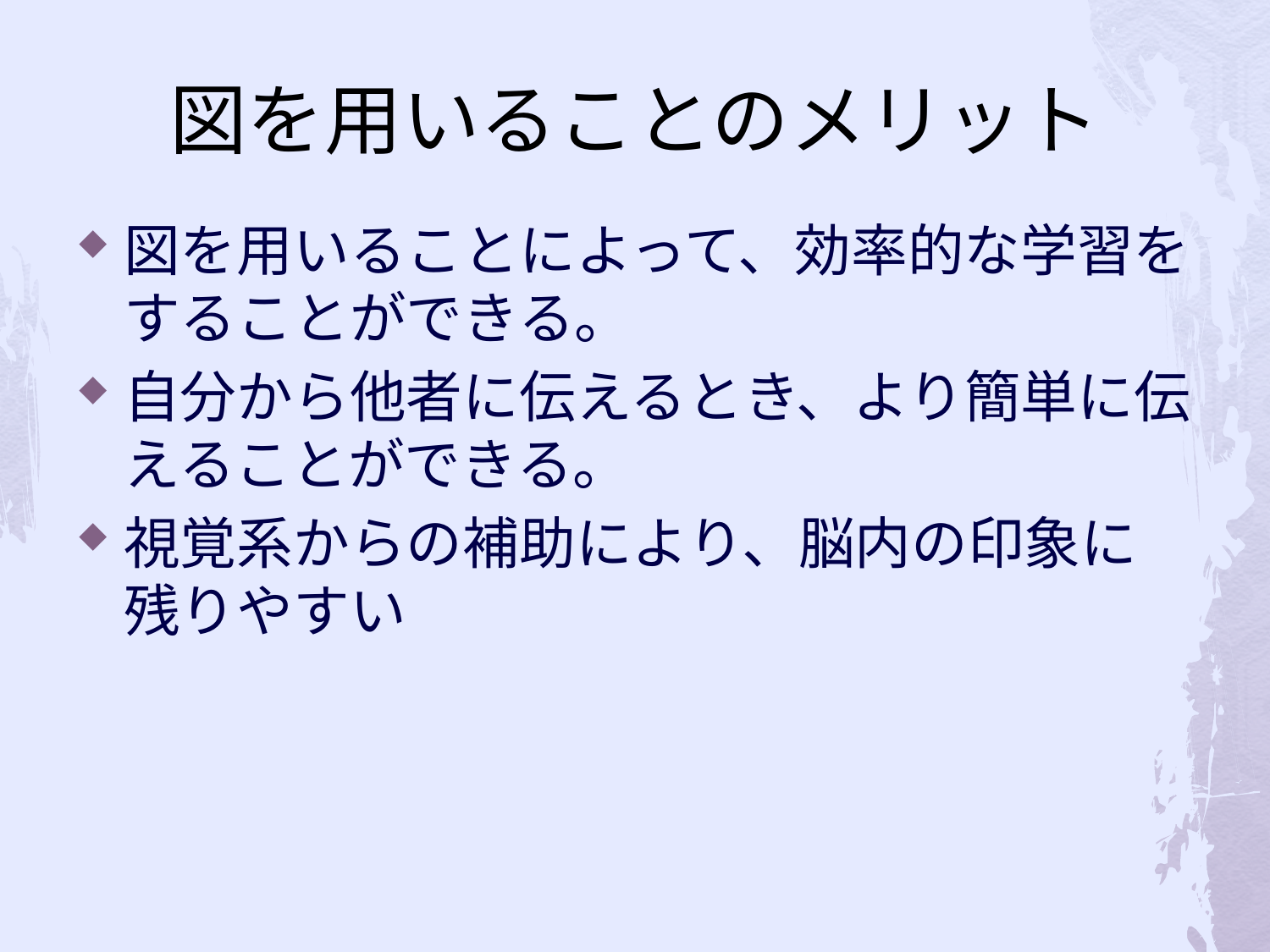

# 図を用いることのメリット
図を用いることによって、効率的な学習をすることができる。
自分から他者に伝えるとき、より簡単に伝えることができる。
視覚系からの補助により、脳内の印象に残りやすい